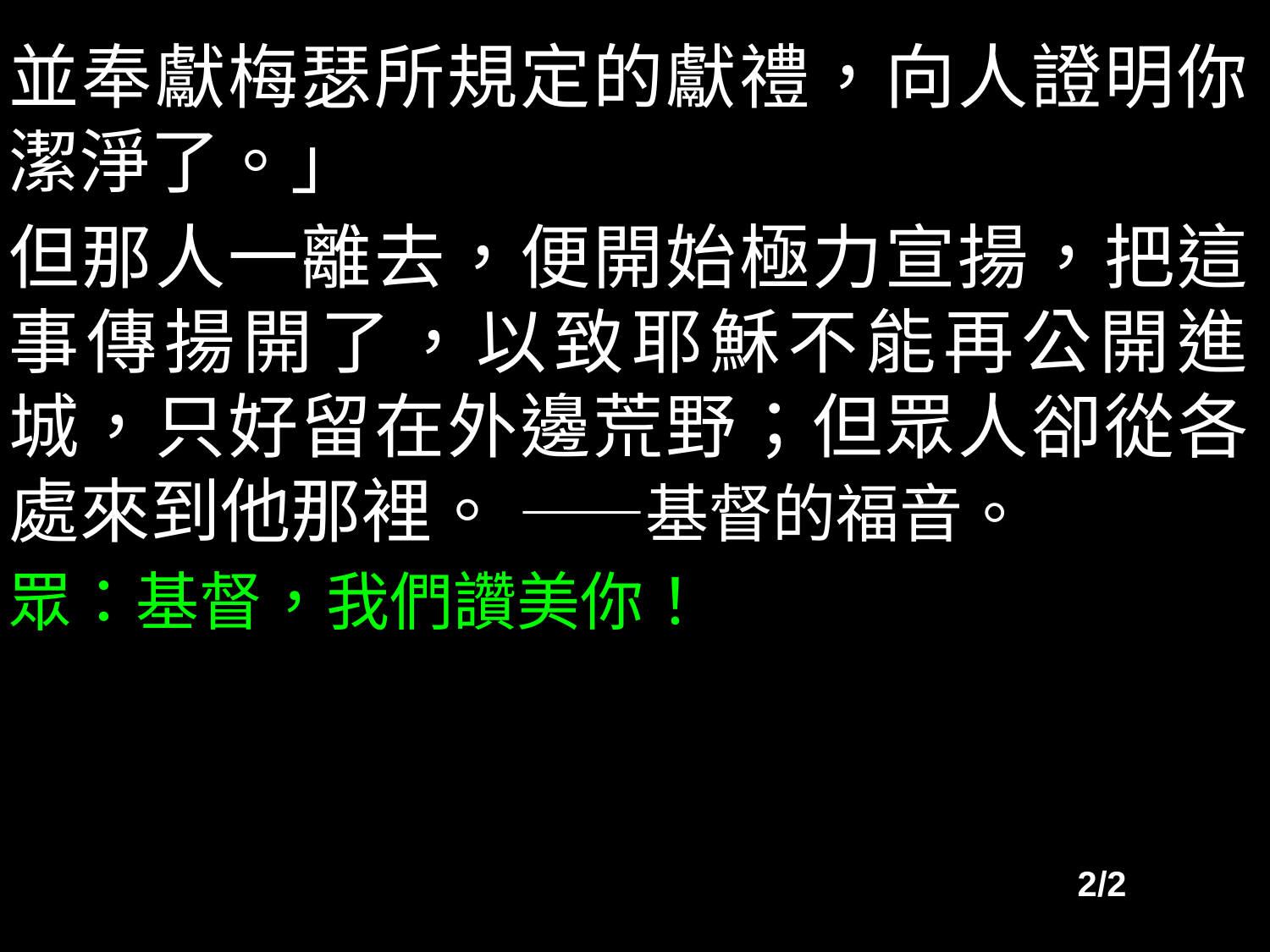

並奉獻梅瑟所規定的獻禮，向人證明你潔淨了。」
但那人一離去，便開始極力宣揚，把這事傳揚開了，以致耶穌不能再公開進城，只好留在外邊荒野；但眾人卻從各處來到他那裡。 ——基督的福音。
眾：基督，我們讚美你！

2/2